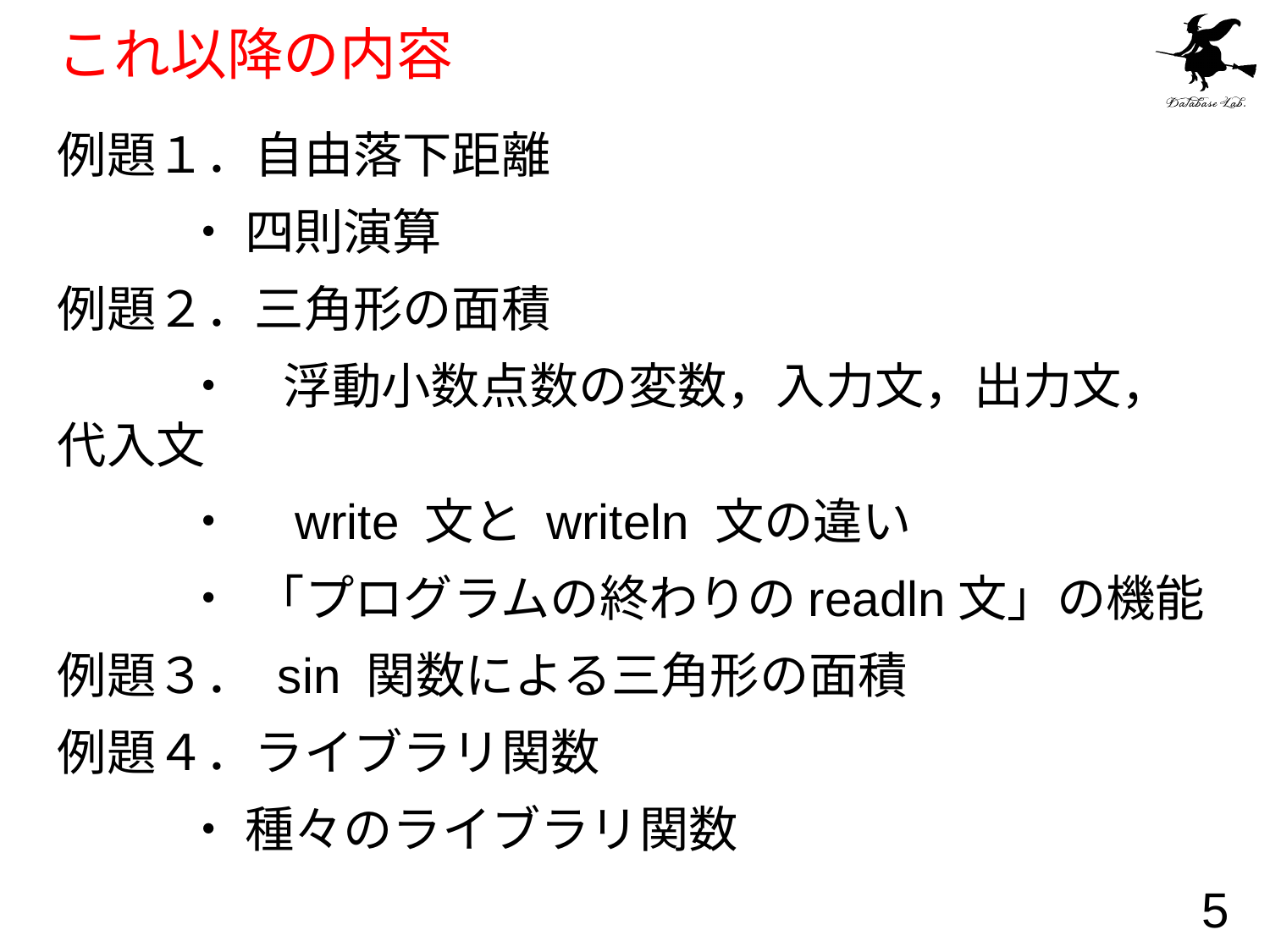

# これ以降の内容
例題１．自由落下距離
　	・ 四則演算
例題２．三角形の面積
	・　浮動小数点数の変数，入力文，出力文，代入文
	・　write 文と writeln 文の違い
	・  「プログラムの終わりのreadln文」の機能
例題３． sin 関数による三角形の面積
例題４．ライブラリ関数
   	・ 種々のライブラリ関数

5